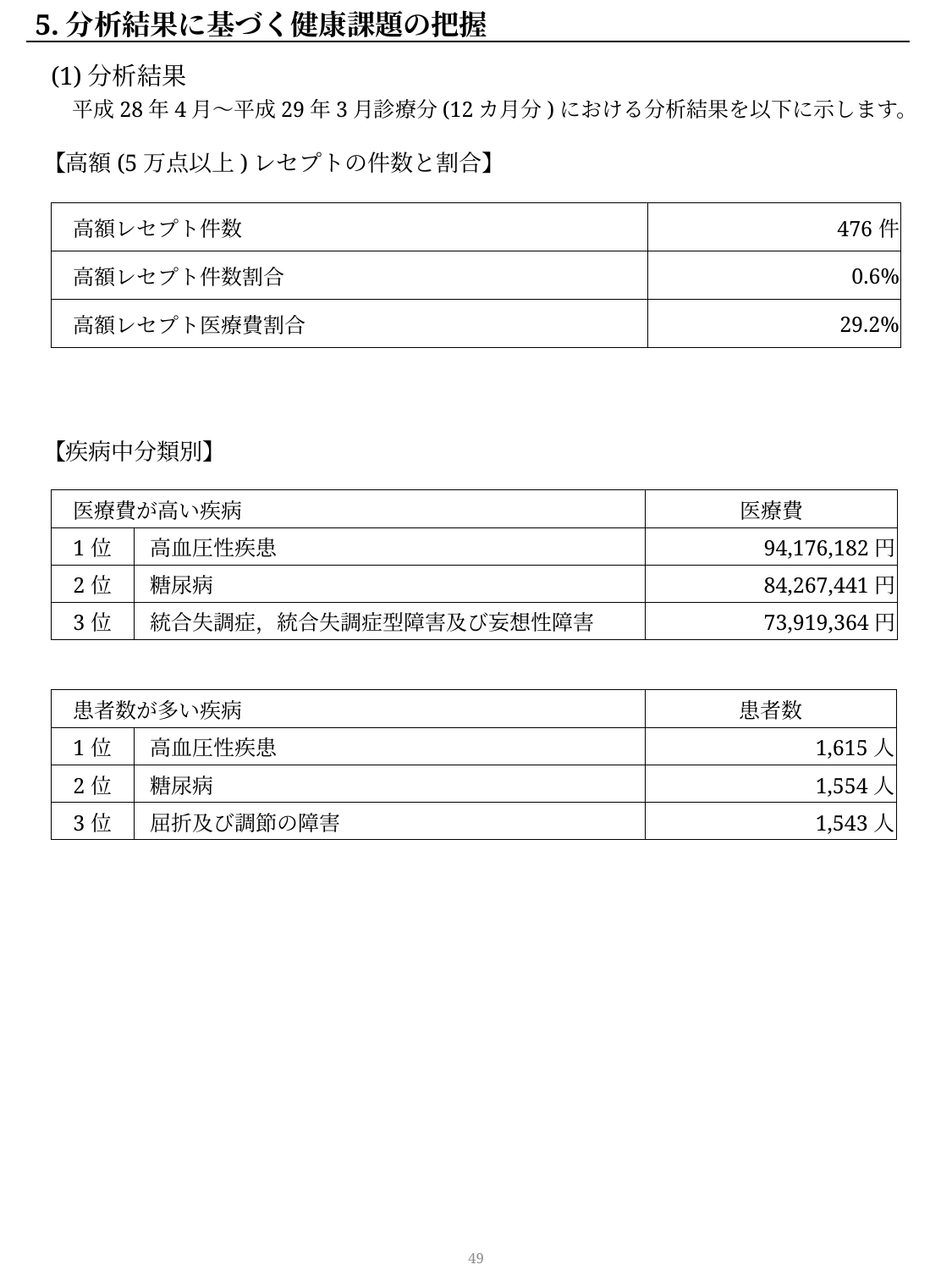

5.分析結果に基づく健康課題の把握
(1)分析結果
　平成28年4月～平成29年3月診療分(12カ月分)における分析結果を以下に示します。
【高額(5万点以上)レセプトの件数と割合】
| 高額レセプト件数 | 476件 |
| --- | --- |
| 高額レセプト件数割合 | 0.6% |
| 高額レセプト医療費割合 | 29.2% |
【疾病中分類別】
| 医療費が高い疾病 |  |  | 医療費 |
| --- | --- | --- | --- |
| 1位 |  | 高血圧性疾患 | 94,176,182円 |
| 2位 |  | 糖尿病 | 84,267,441円 |
| 3位 |  | 統合失調症，統合失調症型障害及び妄想性障害 | 73,919,364円 |
| 患者数が多い疾病 |  |  | 患者数 |
| --- | --- | --- | --- |
| 1位 |  | 高血圧性疾患 | 1,615人 |
| 2位 |  | 糖尿病 | 1,554人 |
| 3位 |  | 屈折及び調節の障害 | 1,543人 |
49